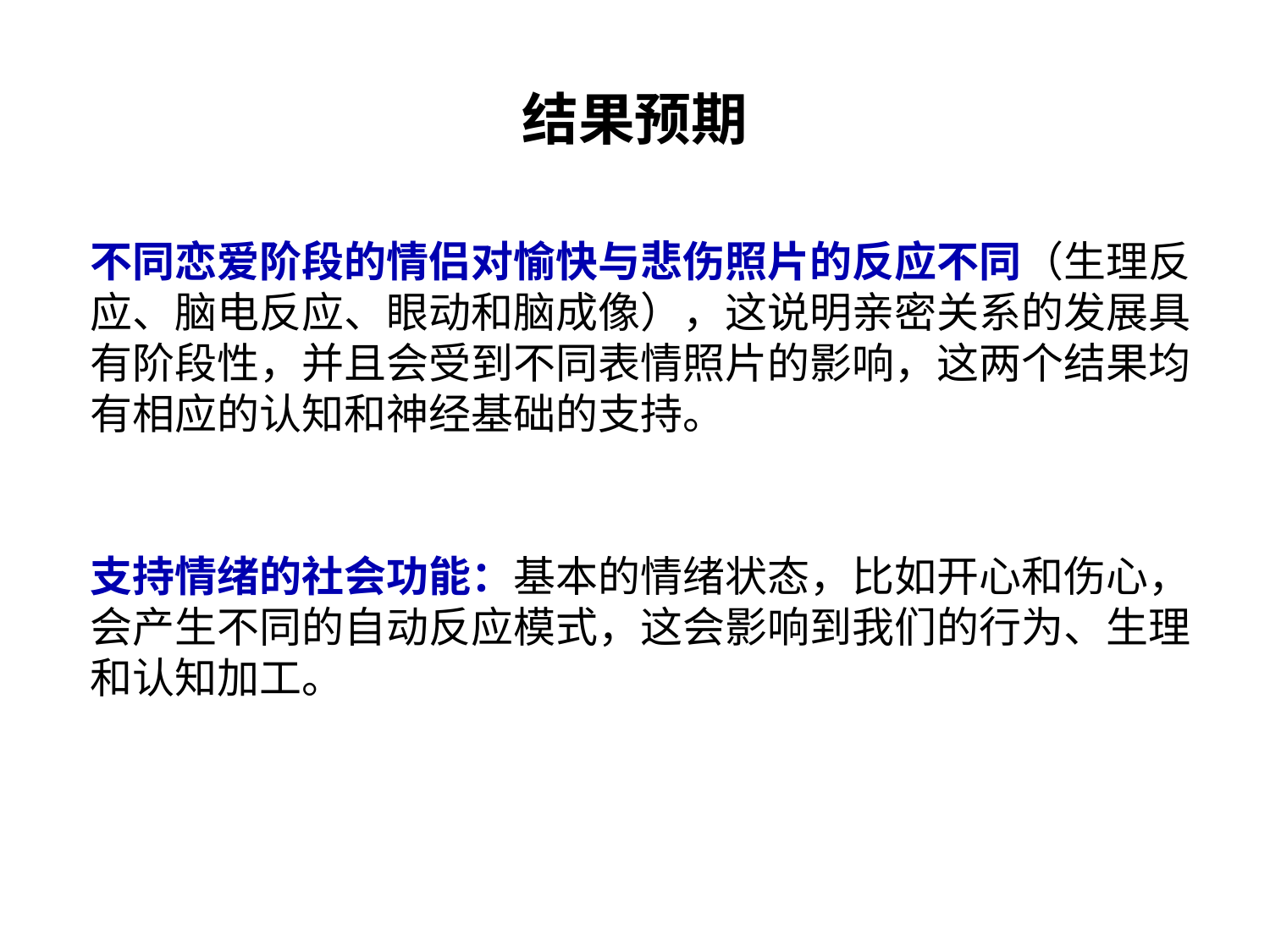

# 结果预期

不同恋爱阶段的情侣对愉快与悲伤照片的反应不同（生理反应、脑电反应、眼动和脑成像），这说明亲密关系的发展具有阶段性，并且会受到不同表情照片的影响，这两个结果均有相应的认知和神经基础的支持。
支持情绪的社会功能：基本的情绪状态，比如开心和伤心，会产生不同的自动反应模式，这会影响到我们的行为、生理和认知加工。